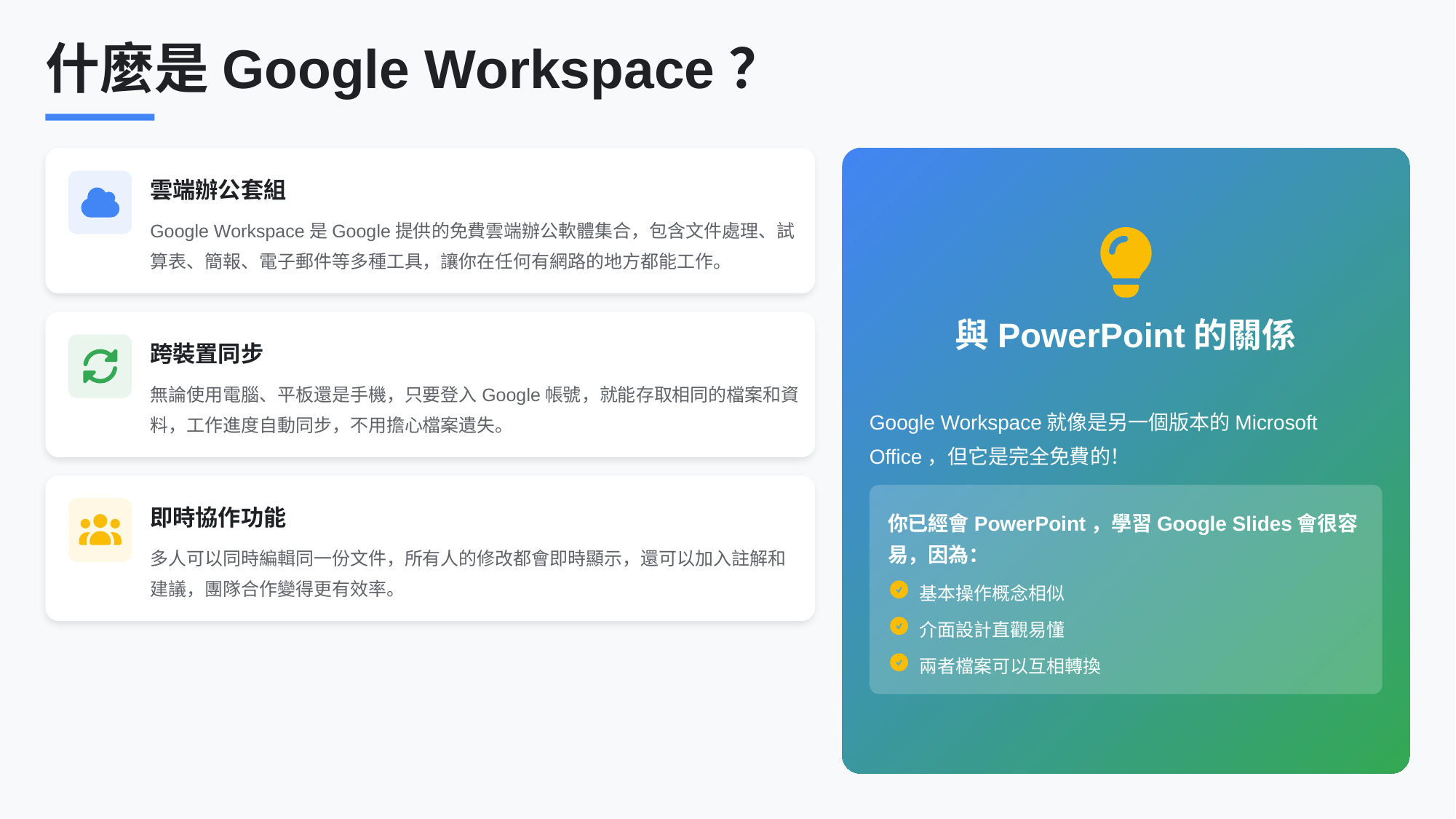

什麼是Google Workspace？

雲端辦公套組

Google Workspace是Google提供的免費雲端辦公軟體集合，包含文件處理、試算表、簡報、電子郵件等多種工具，讓你在任何有網路的地方都能工作。

與PowerPoint的關係

跨裝置同步

無論使用電腦、平板還是手機，只要登入Google帳號，就能存取相同的檔案和資料，工作進度自動同步，不用擔心檔案遺失。
Google Workspace就像是另一個版本的Microsoft Office，但它是完全免費的！

即時協作功能
你已經會PowerPoint，學習Google Slides會很容易，因為：

多人可以同時編輯同一份文件，所有人的修改都會即時顯示，還可以加入註解和建議，團隊合作變得更有效率。
基本操作概念相似

介面設計直觀易懂

兩者檔案可以互相轉換